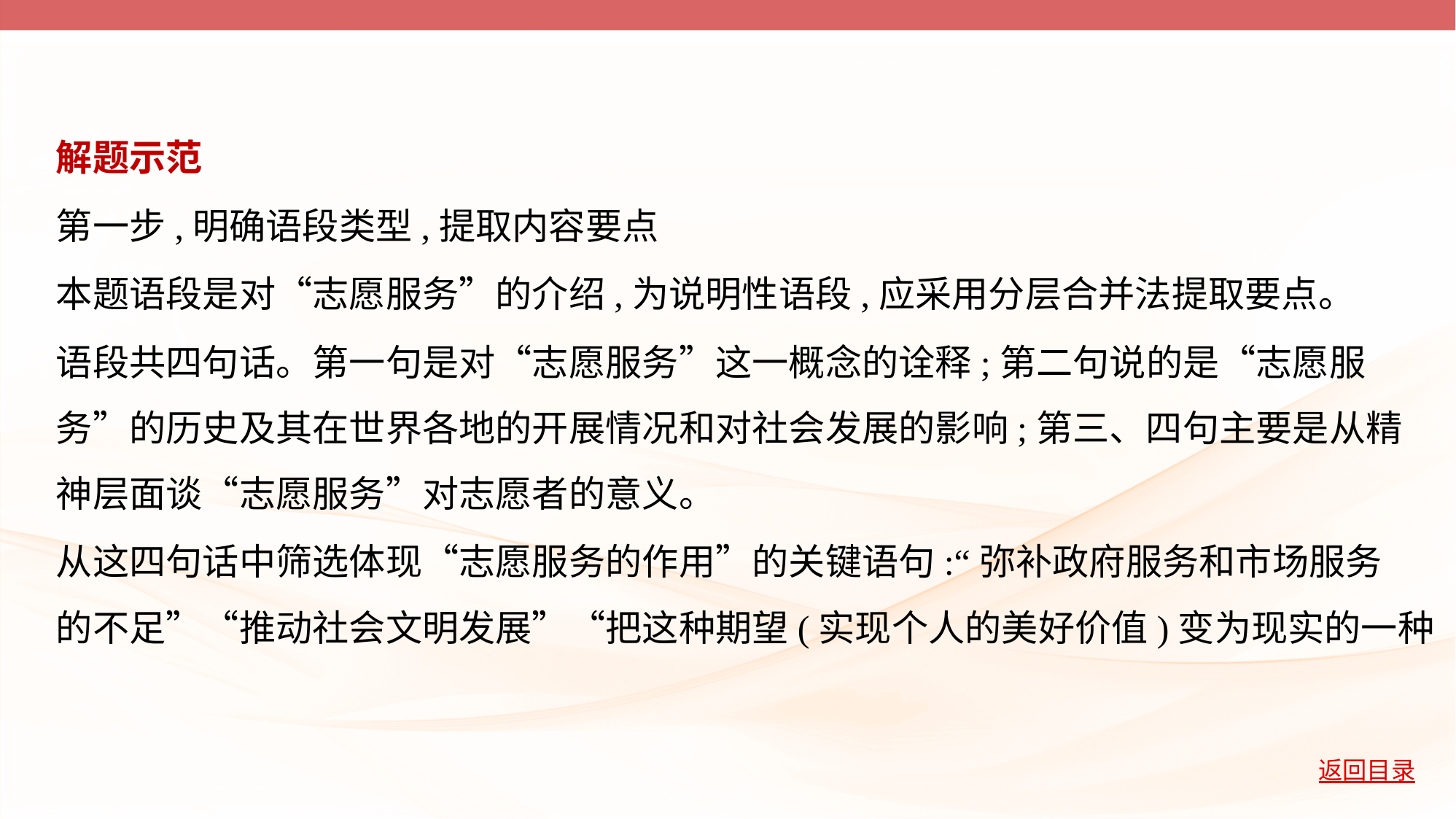

解题示范
第一步,明确语段类型,提取内容要点
本题语段是对“志愿服务”的介绍,为说明性语段,应采用分层合并法提取要点。
语段共四句话。第一句是对“志愿服务”这一概念的诠释;第二句说的是“志愿服
务”的历史及其在世界各地的开展情况和对社会发展的影响;第三、四句主要是从精
神层面谈“志愿服务”对志愿者的意义。
从这四句话中筛选体现“志愿服务的作用”的关键语句:“弥补政府服务和市场服务
的不足”“推动社会文明发展”“把这种期望(实现个人的美好价值)变为现实的一种